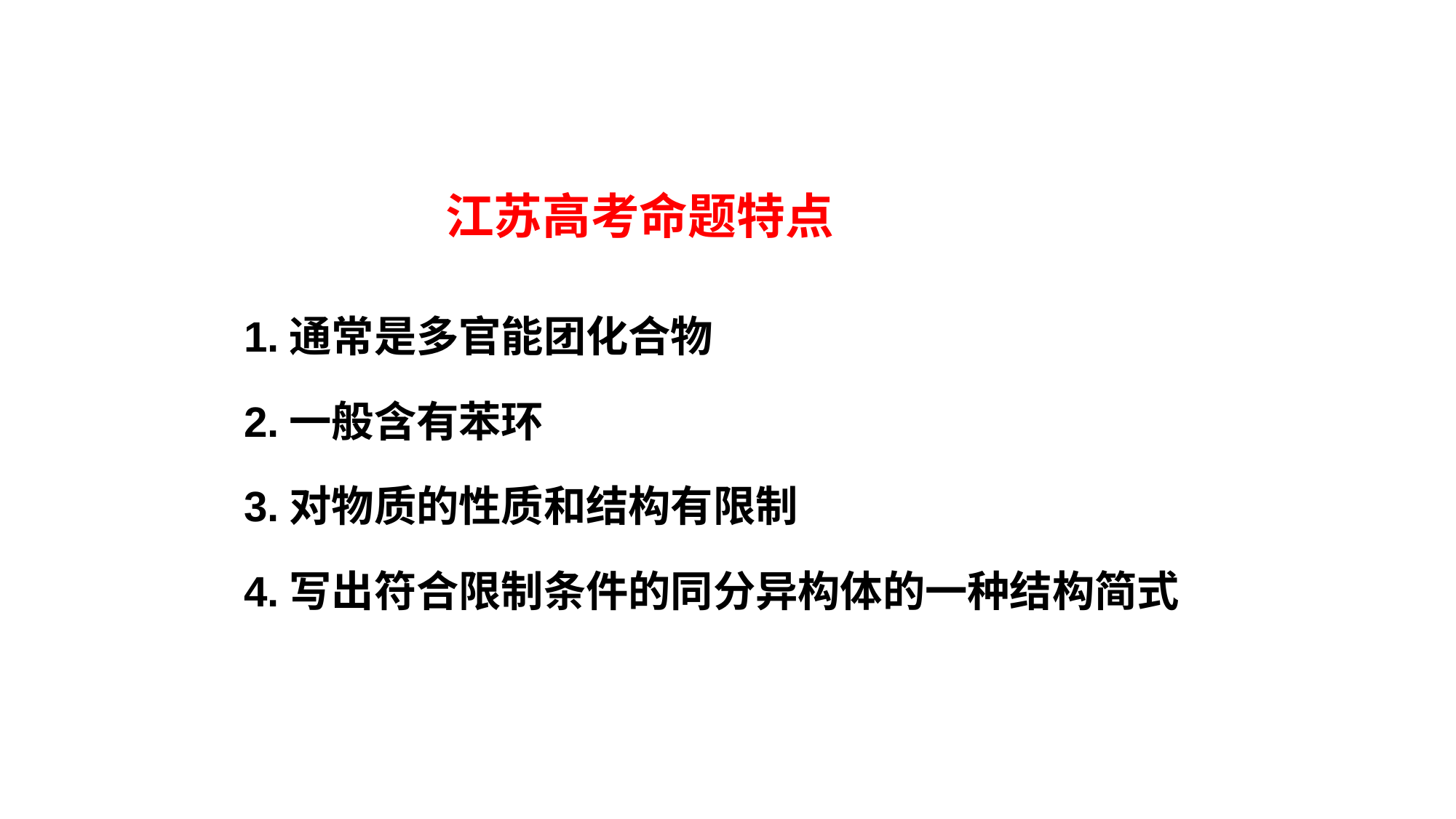

江苏高考命题特点
1.通常是多官能团化合物
2.一般含有苯环
3.对物质的性质和结构有限制
4.写出符合限制条件的同分异构体的一种结构简式

46